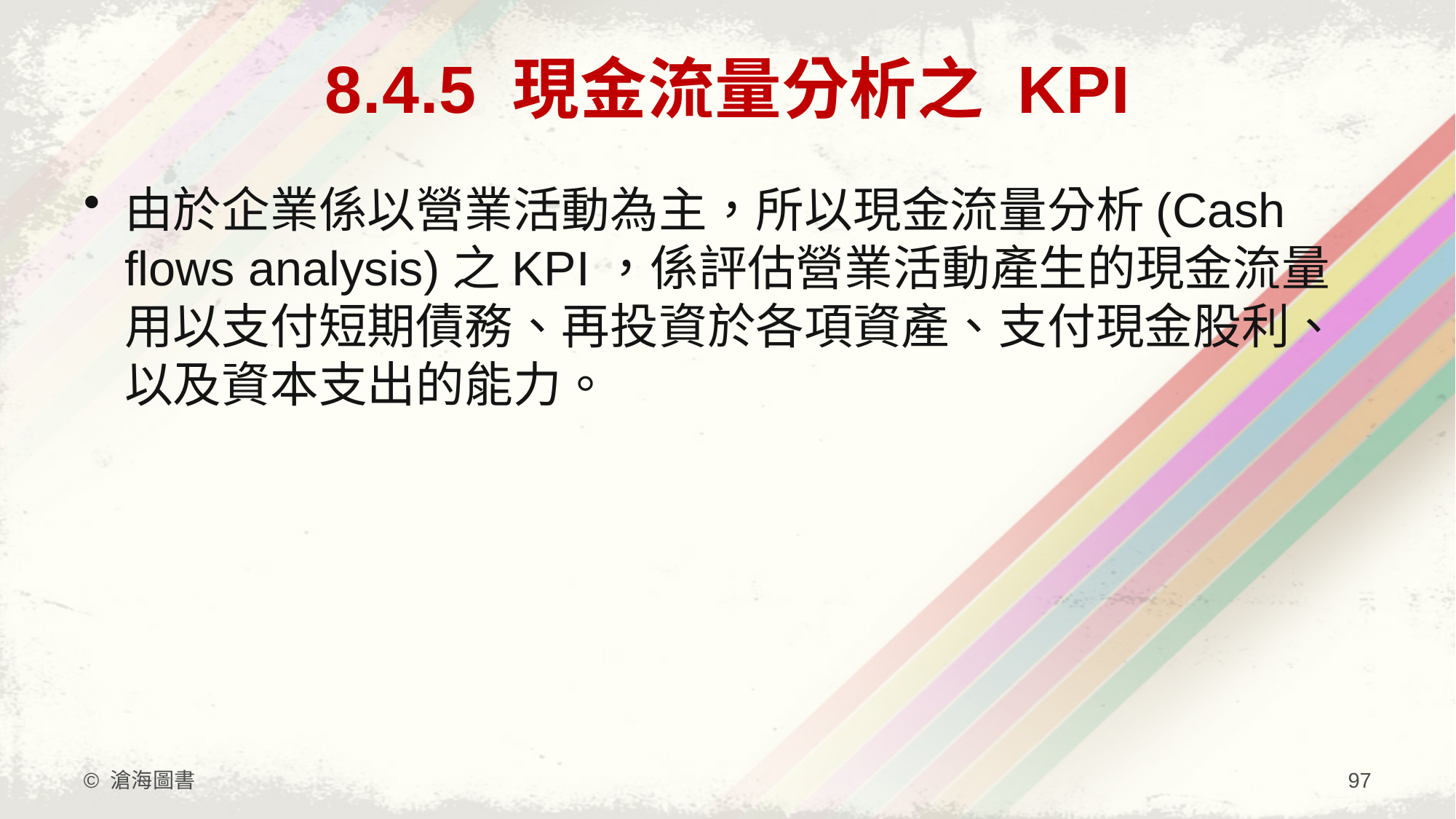

# 8.4.5 現金流量分析之 KPI
由於企業係以營業活動為主，所以現金流量分析(Cash flows analysis)之KPI，係評估營業活動產生的現金流量用以支付短期債務、再投資於各項資產、支付現金股利、以及資本支出的能力。

© 滄海圖書
97